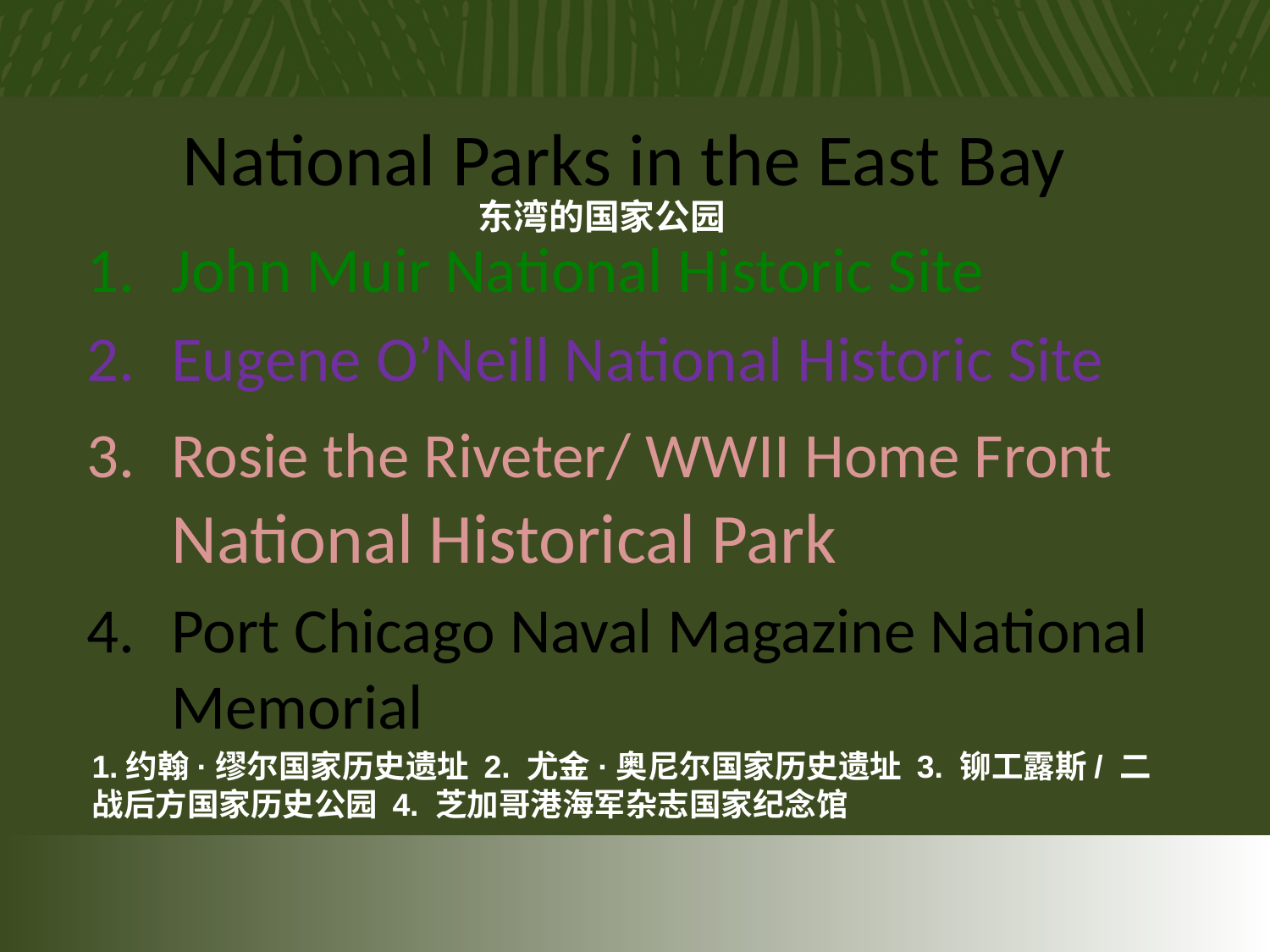

National Parks in the East Bay
东湾的国家公园
John Muir National Historic Site
Eugene O’Neill National Historic Site
Rosie the Riveter/ WWII Home Front National Historical Park
Port Chicago Naval Magazine National Memorial
1.约翰·缪尔国家历史遗址 2. 尤金·奥尼尔国家历史遗址 3. 铆工露斯/ 二战后方国家历史公园 4. 芝加哥港海军杂志国家纪念馆